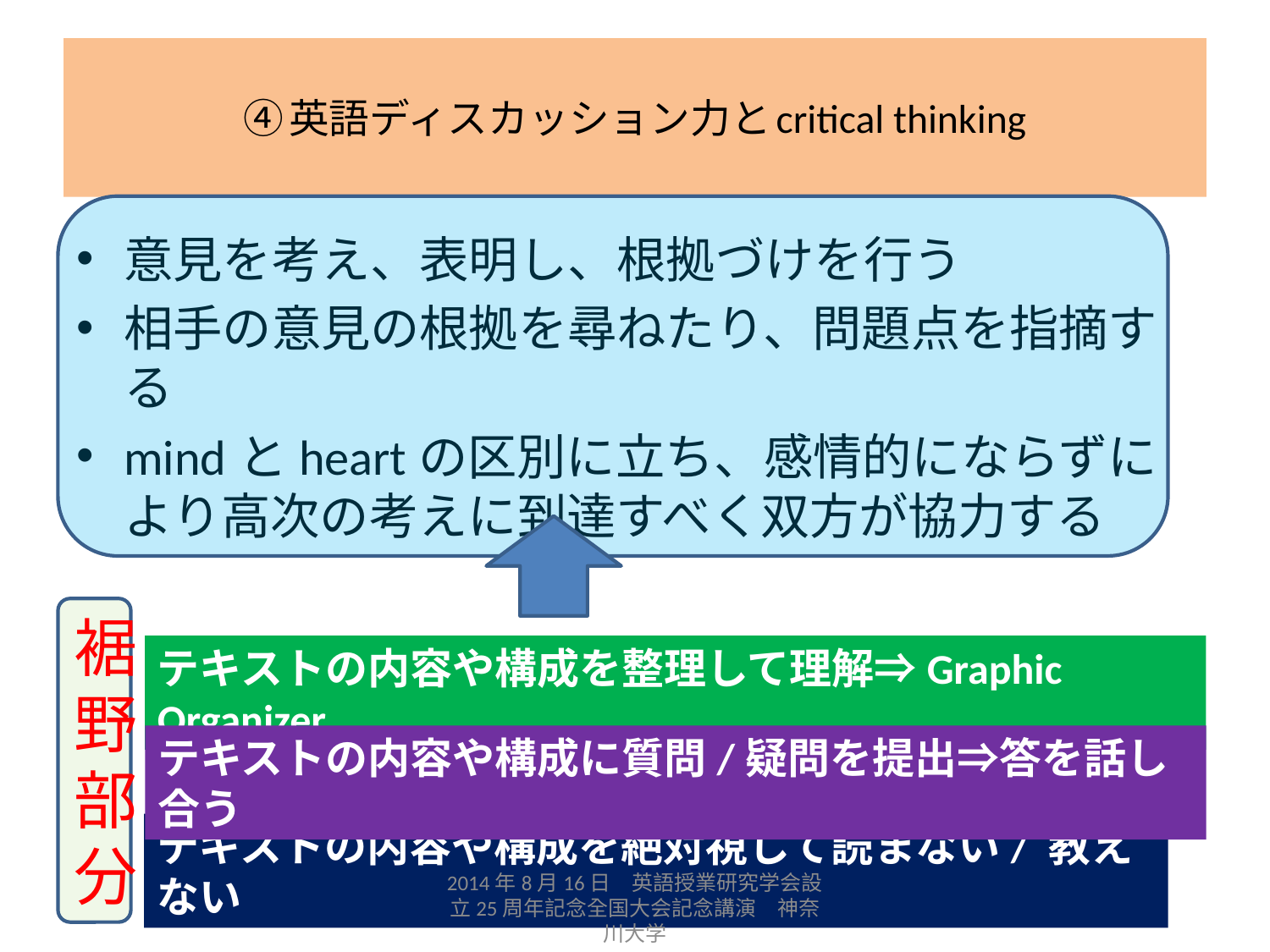

# ④英語ディスカッション力とcritical thinking

意見を考え、表明し、根拠づけを行う
相手の意見の根拠を尋ねたり、問題点を指摘する
mindとheartの区別に立ち、感情的にならずにより高次の考えに到達すべく双方が協力する

裾野部分
テキストの内容や構成を整理して理解⇒Graphic Organizer
テキストの内容や構成に質問/疑問を提出⇒答を話し合う
テキストの内容や構成を絶対視して読まない/ 教えない
2014年8月16日　英語授業研究学会設立25周年記念全国大会記念講演　神奈川大学